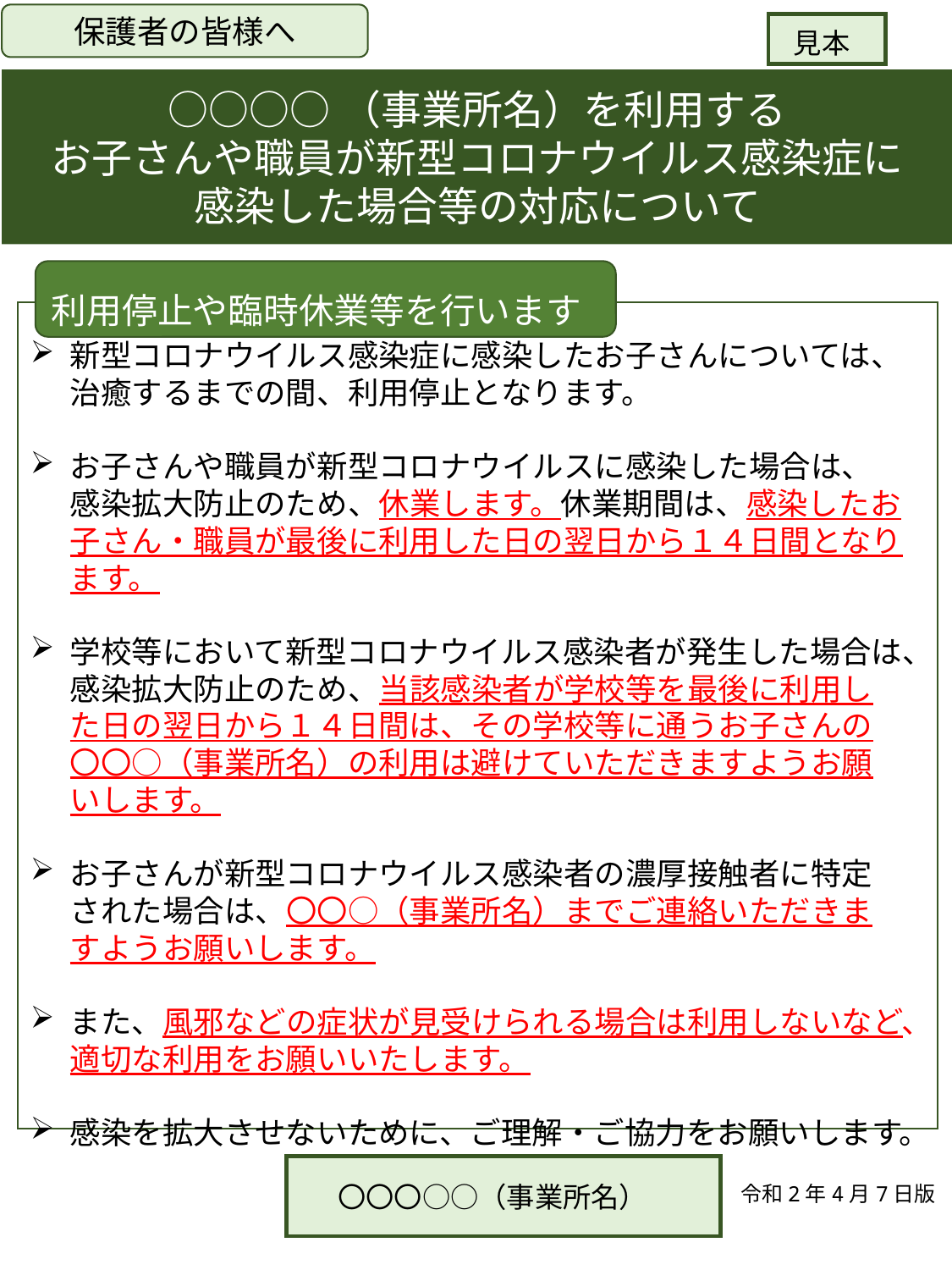

見本
保護者の皆様へ

○○○○（事業所名）を利用する
お子さんや職員が新型コロナウイルス感染症に
感染した場合等の対応について
利用停止や臨時休業等を行います

新型コロナウイルス感染症に感染したお子さんについては、治癒するまでの間、利用停止となります。

お子さんや職員が新型コロナウイルスに感染した場合は、感染拡大防止のため、休業します。休業期間は、感染したお子さん・職員が最後に利用した日の翌日から１４日間となります。

学校等において新型コロナウイルス感染者が発生した場合は、感染拡大防止のため、当該感染者が学校等を最後に利用した日の翌日から１４日間は、その学校等に通うお子さんの〇〇○（事業所名）の利用は避けていただきますようお願いします。

お子さんが新型コロナウイルス感染者の濃厚接触者に特定された場合は、〇〇○（事業所名）までご連絡いただきますようお願いします。

また、風邪などの症状が見受けられる場合は利用しないなど、適切な利用をお願いいたします。

感染を拡大させないために、ご理解・ご協力をお願いします。
〇〇〇○○（事業所名）

令和2年4月7日版